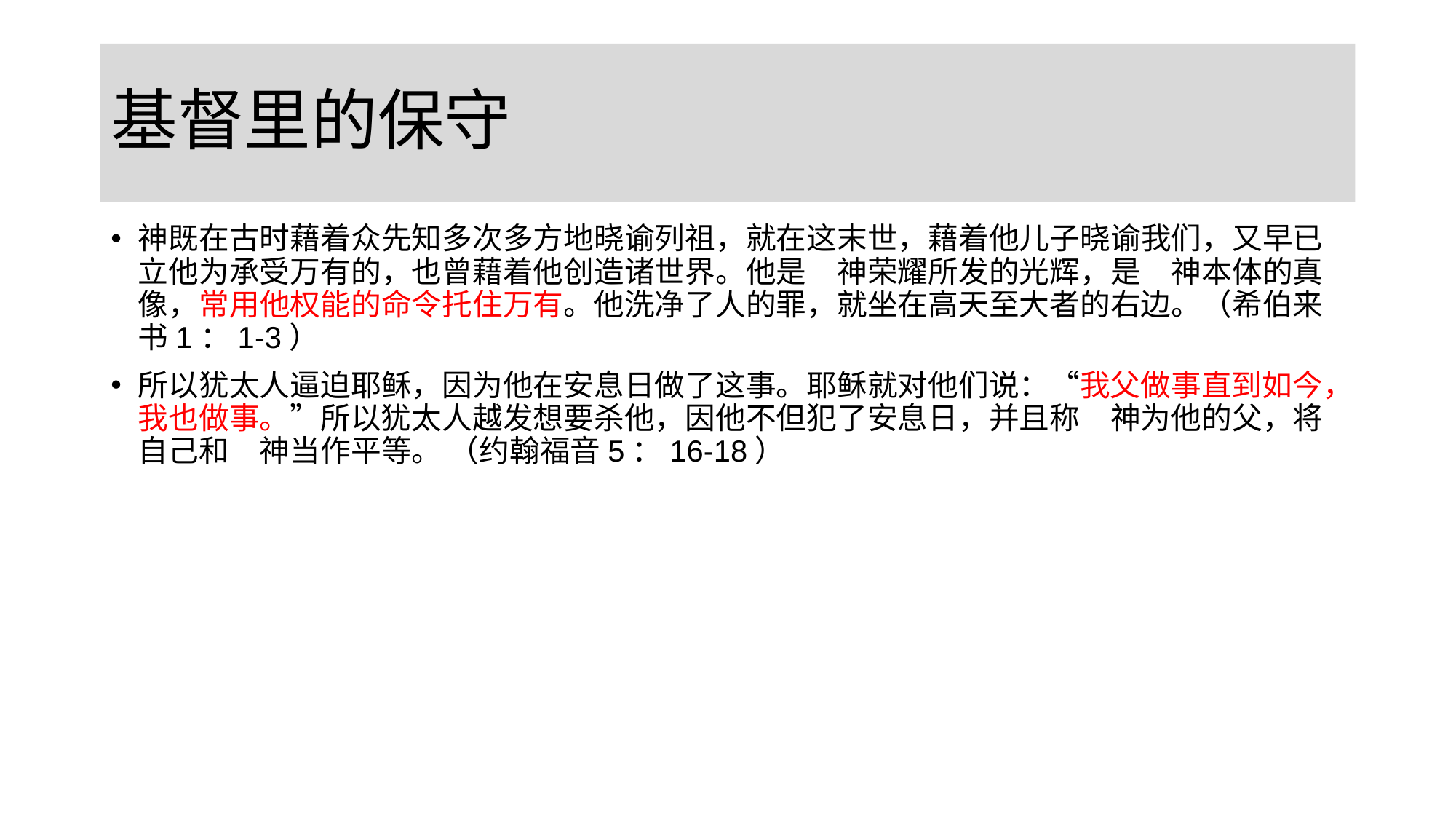

# 基督里的保守
神既在古时藉着众先知多次多方地晓谕列祖，就在这末世，藉着他儿子晓谕我们，又早已立他为承受万有的，也曾藉着他创造诸世界。他是　神荣耀所发的光辉，是　神本体的真像，常用他权能的命令托住万有。他洗净了人的罪，就坐在高天至大者的右边。（希伯来书1：1-3）
所以犹太人逼迫耶稣，因为他在安息日做了这事。耶稣就对他们说：“我父做事直到如今，我也做事。”所以犹太人越发想要杀他，因他不但犯了安息日，并且称　神为他的父，将自己和　神当作平等。 （约翰福音5：16-18）